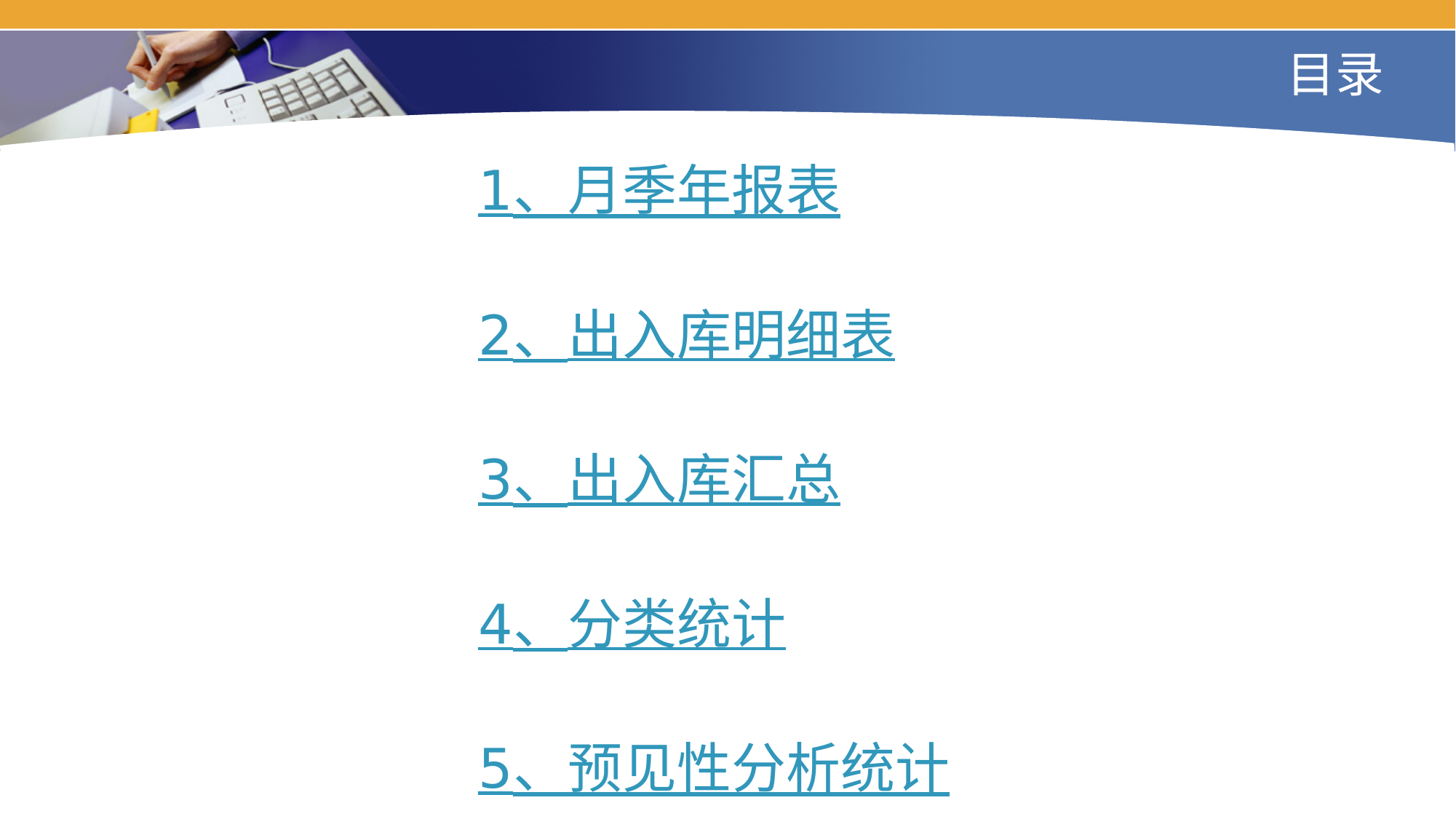

# 目录
1、月季年报表

2、出入库明细表

3、出入库汇总

4、分类统计

5、预见性分析统计